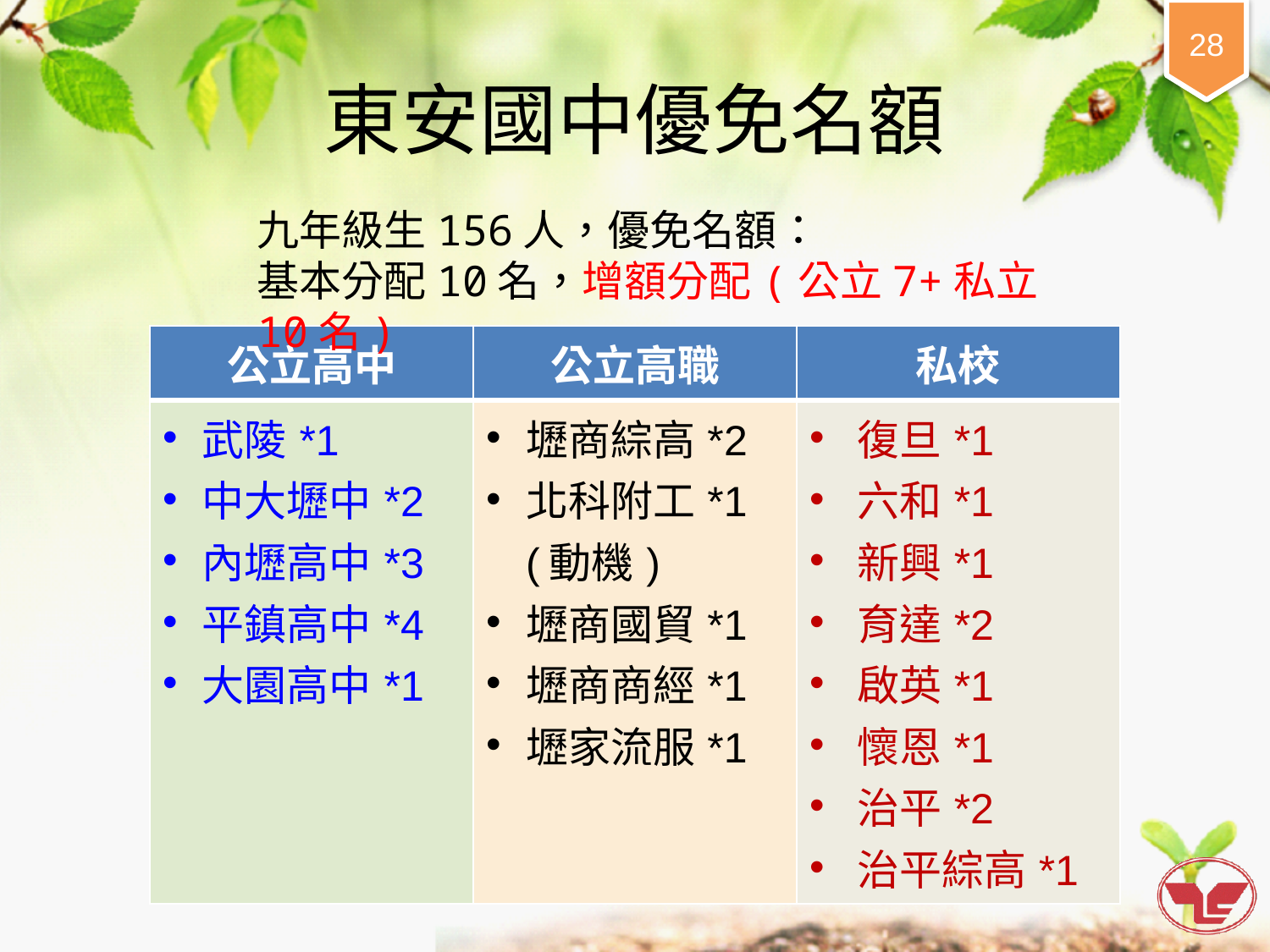

# 東安國中優免名額
九年級生156人，優免名額：
基本分配10名，增額分配(公立7+私立10名)
| 公立高中 | 公立高職 | 私校 |
| --- | --- | --- |
| 武陵\*1 中大壢中\*2 內壢高中\*3 平鎮高中\*4 大園高中\*1 | 壢商綜高\*2 北科附工\*1 (動機) 壢商國貿\*1 壢商商經\*1 壢家流服\*1 | 復旦\*1 六和\*1 新興\*1 育達\*2 啟英\*1 懷恩\*1 治平\*2 治平綜高\*1 |